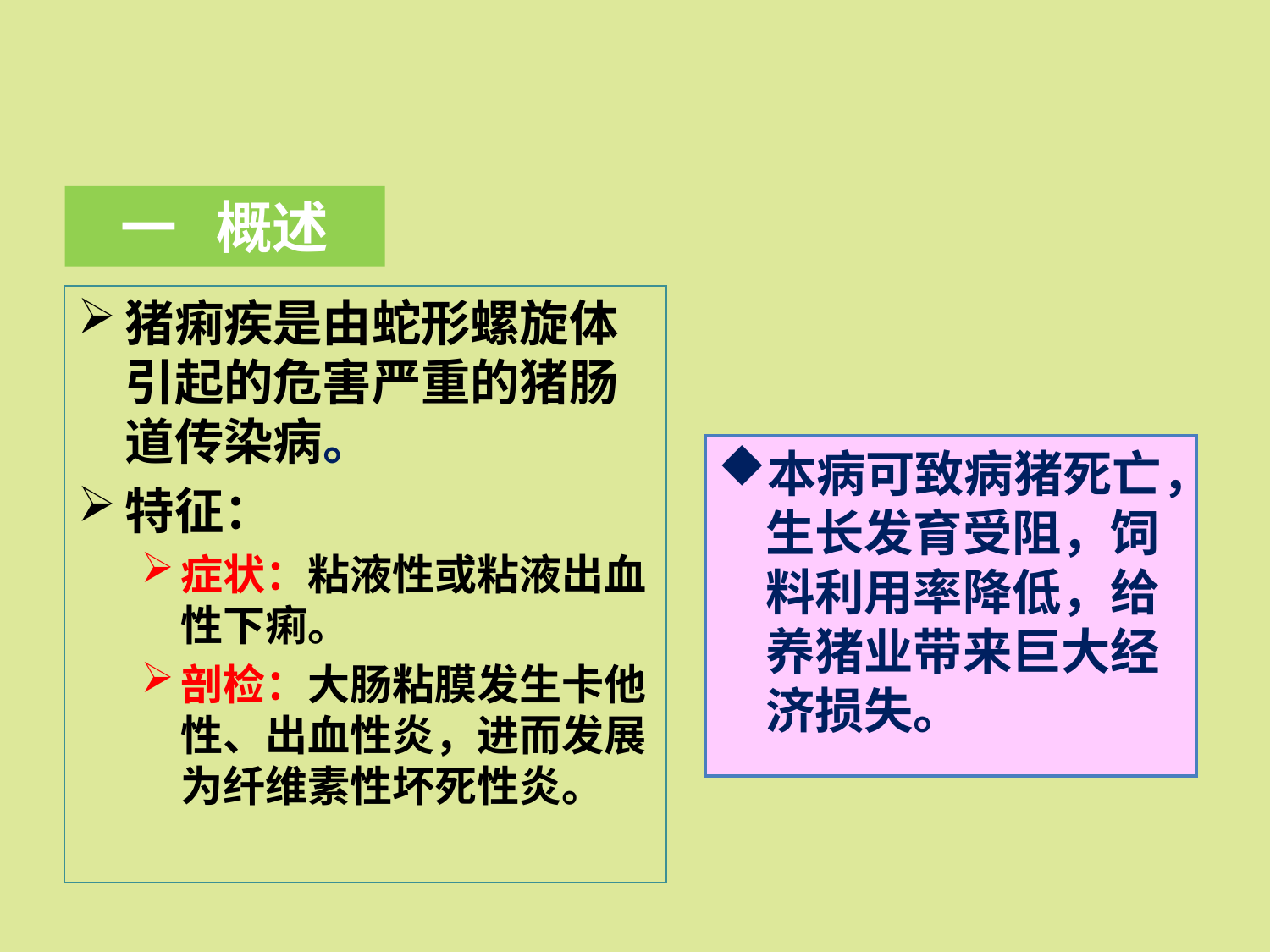

一   概述
猪痢疾是由蛇形螺旋体引起的危害严重的猪肠道传染病。
特征：
症状：粘液性或粘液出血性下痢。
剖检：大肠粘膜发生卡他性、出血性炎，进而发展为纤维素性坏死性炎。
本病可致病猪死亡，生长发育受阻，饲料利用率降低，给养猪业带来巨大经济损失。